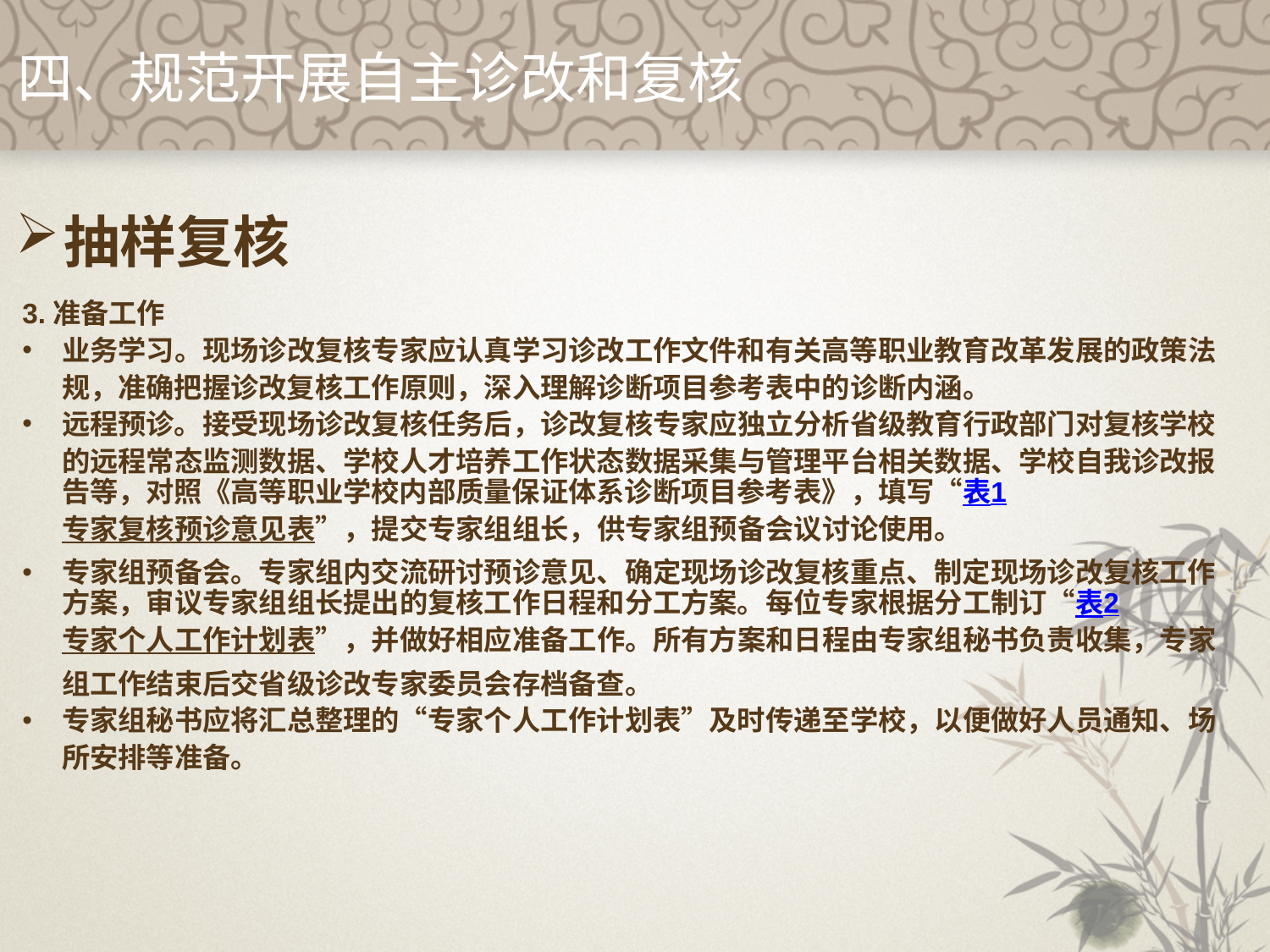

四、规范开展自主诊改和复核
抽样复核
3.准备工作
业务学习。现场诊改复核专家应认真学习诊改工作文件和有关高等职业教育改革发展的政策法规，准确把握诊改复核工作原则，深入理解诊断项目参考表中的诊断内涵。
远程预诊。接受现场诊改复核任务后，诊改复核专家应独立分析省级教育行政部门对复核学校的远程常态监测数据、学校人才培养工作状态数据采集与管理平台相关数据、学校自我诊改报告等，对照《高等职业学校内部质量保证体系诊断项目参考表》，填写“表1专家复核预诊意见表”，提交专家组组长，供专家组预备会议讨论使用。
专家组预备会。专家组内交流研讨预诊意见、确定现场诊改复核重点、制定现场诊改复核工作方案，审议专家组组长提出的复核工作日程和分工方案。每位专家根据分工制订“表2专家个人工作计划表”，并做好相应准备工作。所有方案和日程由专家组秘书负责收集，专家组工作结束后交省级诊改专家委员会存档备查。
专家组秘书应将汇总整理的“专家个人工作计划表”及时传递至学校，以便做好人员通知、场所安排等准备。